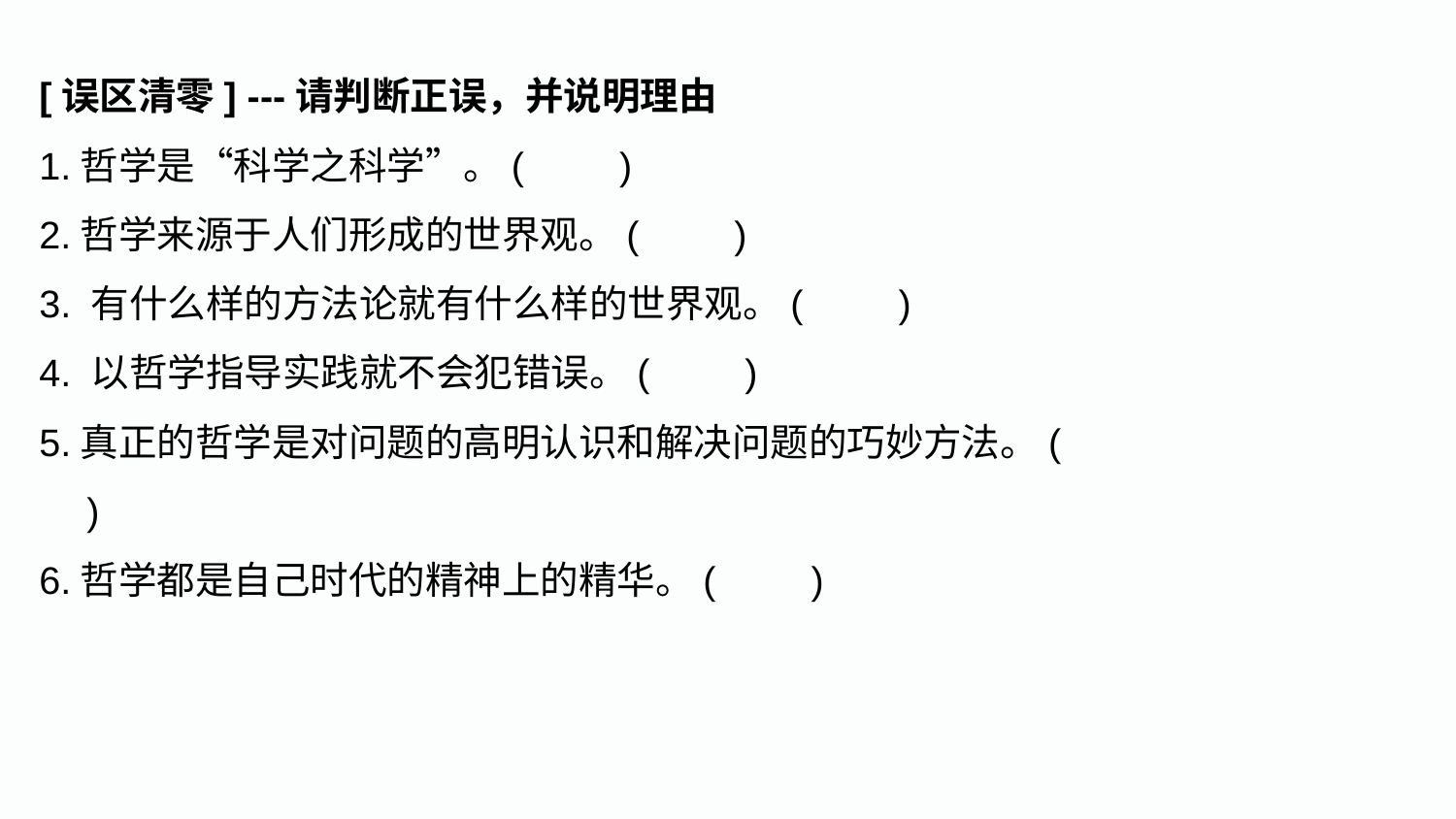

[误区清零] ---请判断正误，并说明理由
1.哲学是“科学之科学”。(　　)
2.哲学来源于人们形成的世界观。(　　)
3. 有什么样的方法论就有什么样的世界观。(　　)
4. 以哲学指导实践就不会犯错误。(　　)
5.真正的哲学是对问题的高明认识和解决问题的巧妙方法。(　　)
6.哲学都是自己时代的精神上的精华。(　　)